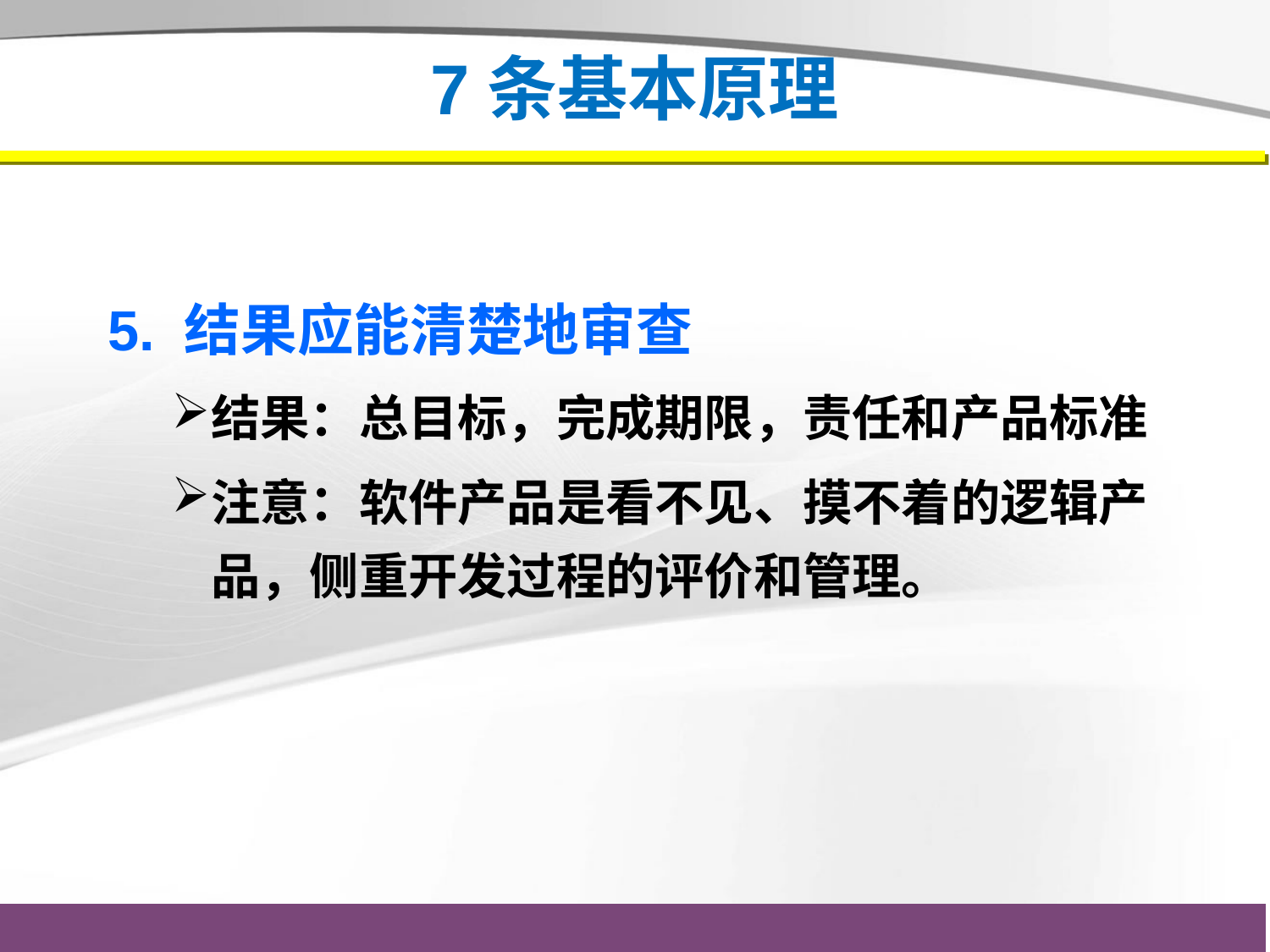

# 7条基本原理
5. 结果应能清楚地审查
结果：总目标，完成期限，责任和产品标准
注意：软件产品是看不见、摸不着的逻辑产品，侧重开发过程的评价和管理。